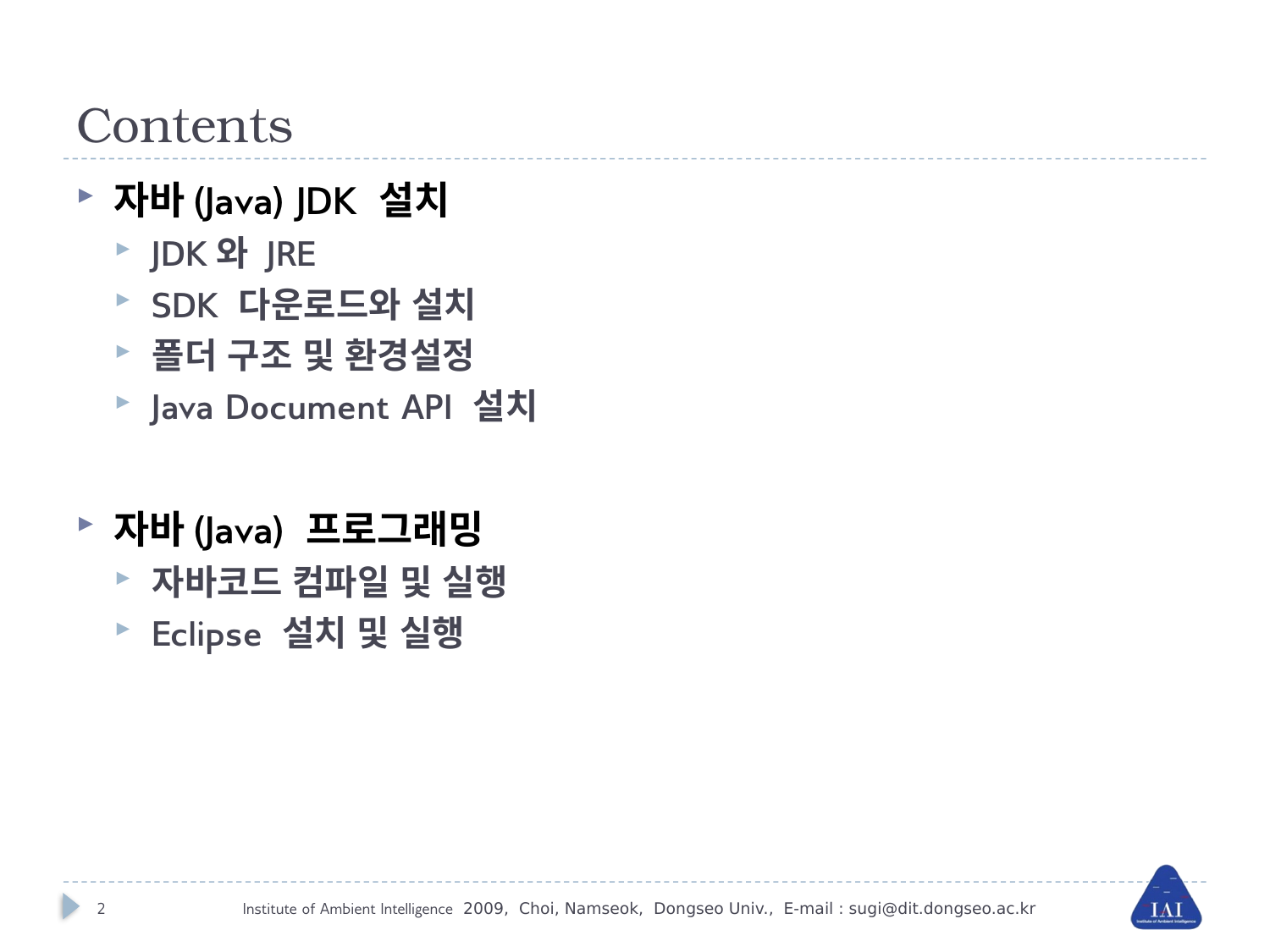

# Contents
자바(Java) JDK 설치
JDK와 JRE
SDK 다운로드와 설치
폴더 구조 및 환경설정
Java Document API 설치

자바(Java) 프로그래밍
자바코드 컴파일 및 실행
Eclipse 설치 및 실행